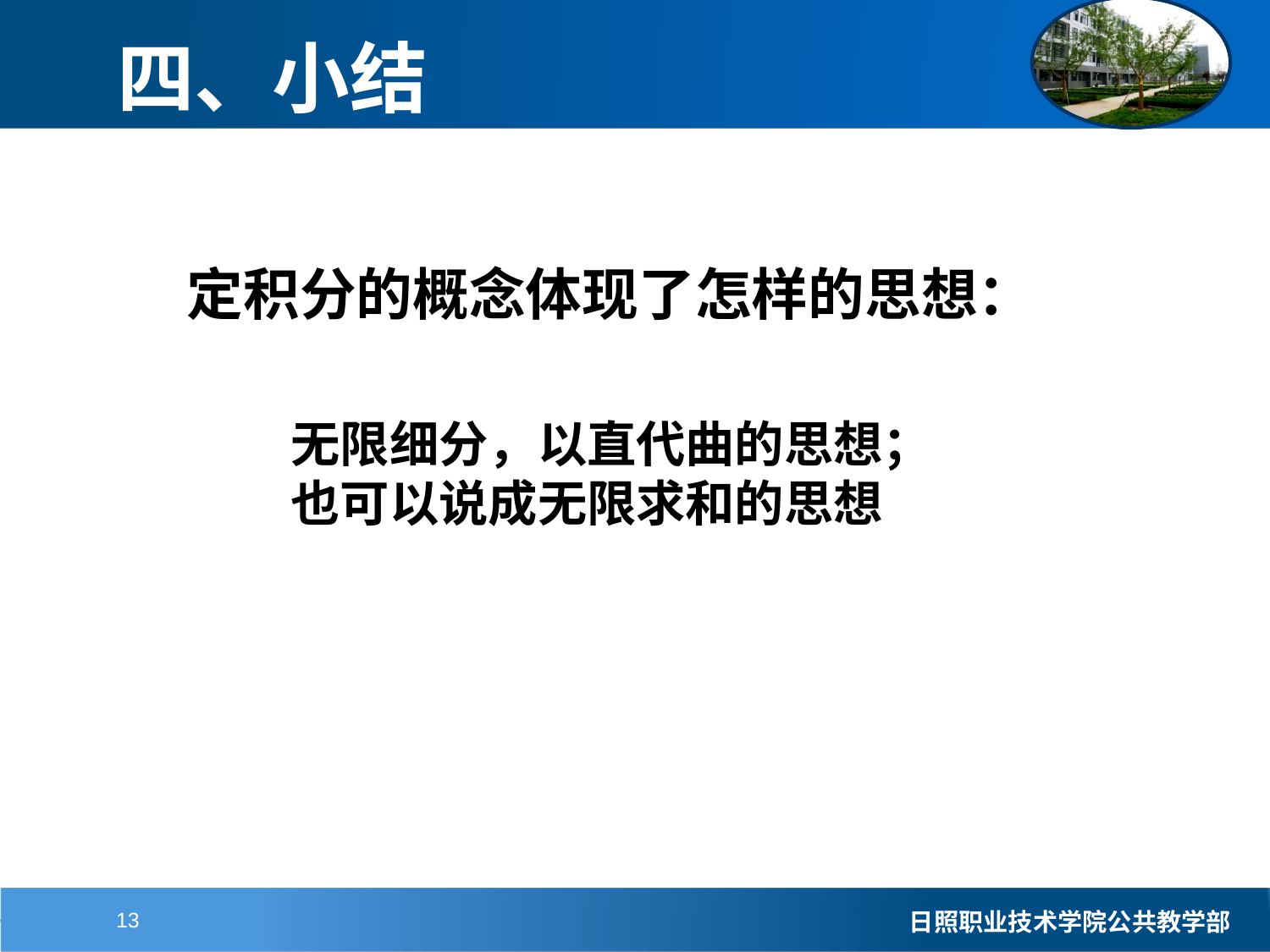

四、小结
定积分的概念体现了怎样的思想：
无限细分，以直代曲的思想；
也可以说成无限求和的思想